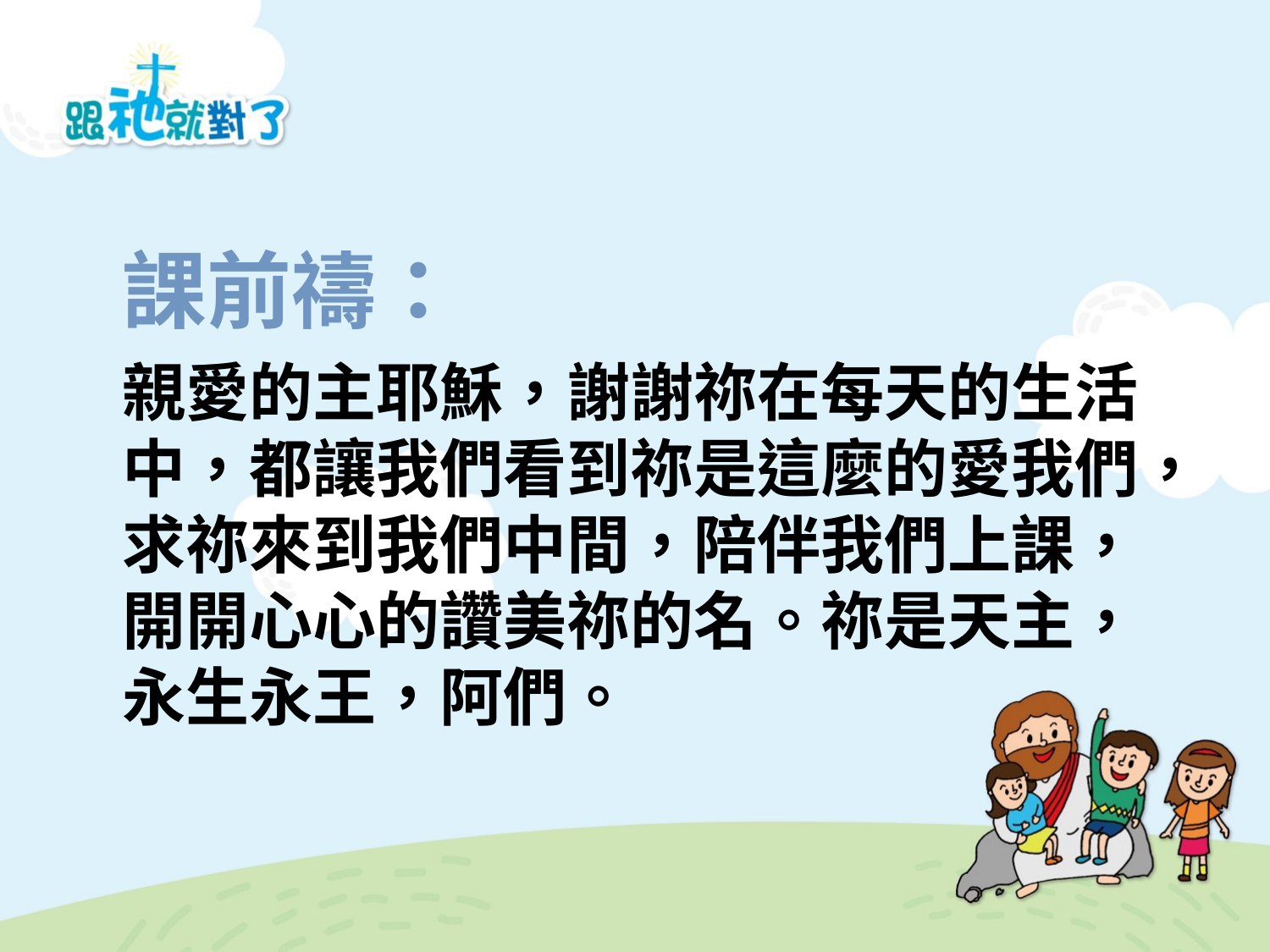

課前禱：
親愛的主耶穌，謝謝祢在每天的生活中，都讓我們看到祢是這麼的愛我們，求祢來到我們中間，陪伴我們上課，開開心心的讚美祢的名。祢是天主，永生永王，阿們。